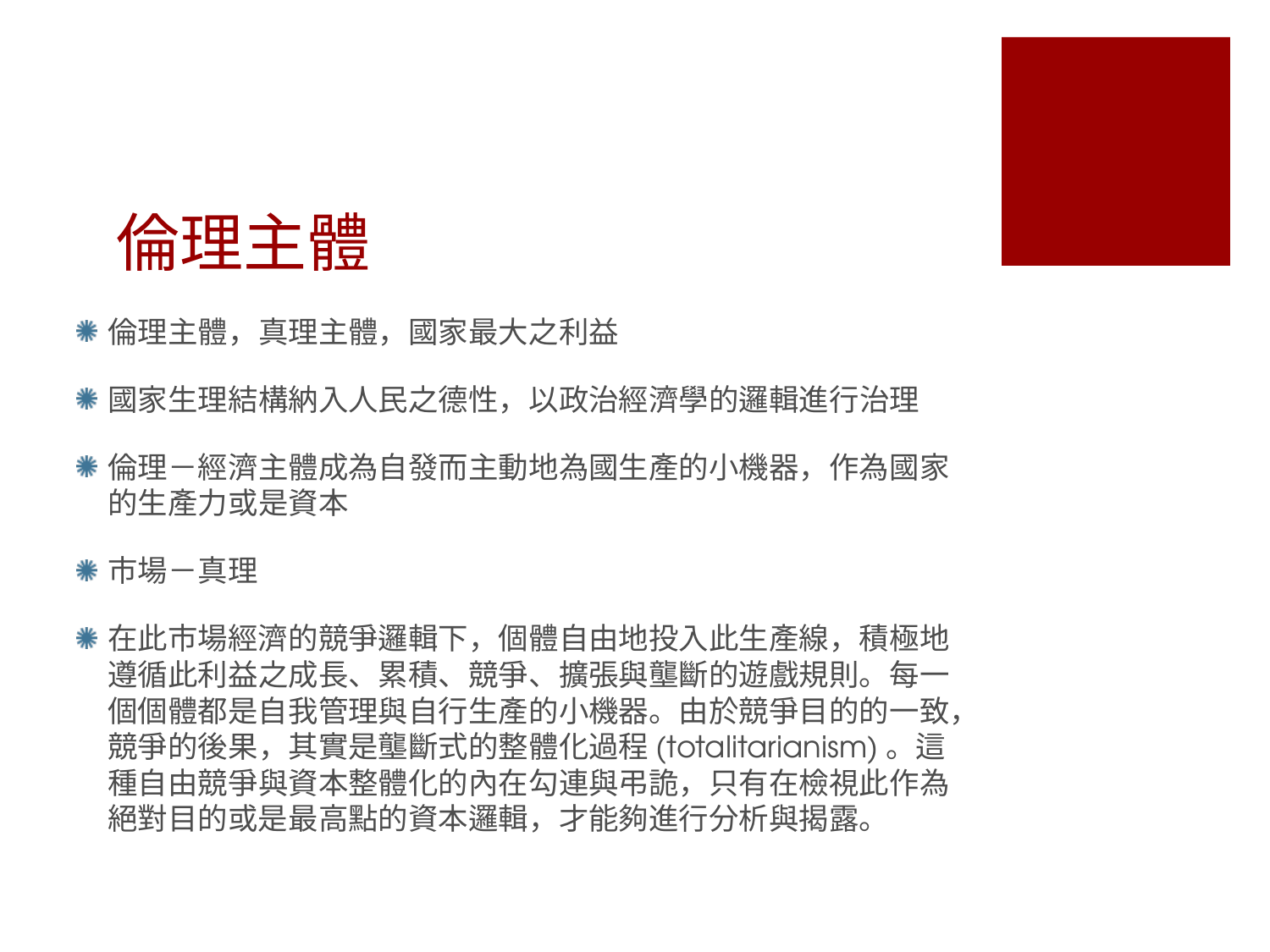

# 倫理主體
倫理主體，真理主體，國家最大之利益
國家生理結構納入人民之德性，以政治經濟學的邏輯進行治理
倫理－經濟主體成為自發而主動地為國生產的小機器，作為國家的生產力或是資本
市場－真理
在此市場經濟的競爭邏輯下，個體自由地投入此生產線，積極地遵循此利益之成長、累積、競爭、擴張與壟斷的遊戲規則。每一個個體都是自我管理與自行生產的小機器。由於競爭目的的一致，競爭的後果，其實是壟斷式的整體化過程(totalitarianism)。這種自由競爭與資本整體化的內在勾連與弔詭，只有在檢視此作為絕對目的或是最高點的資本邏輯，才能夠進行分析與揭露。